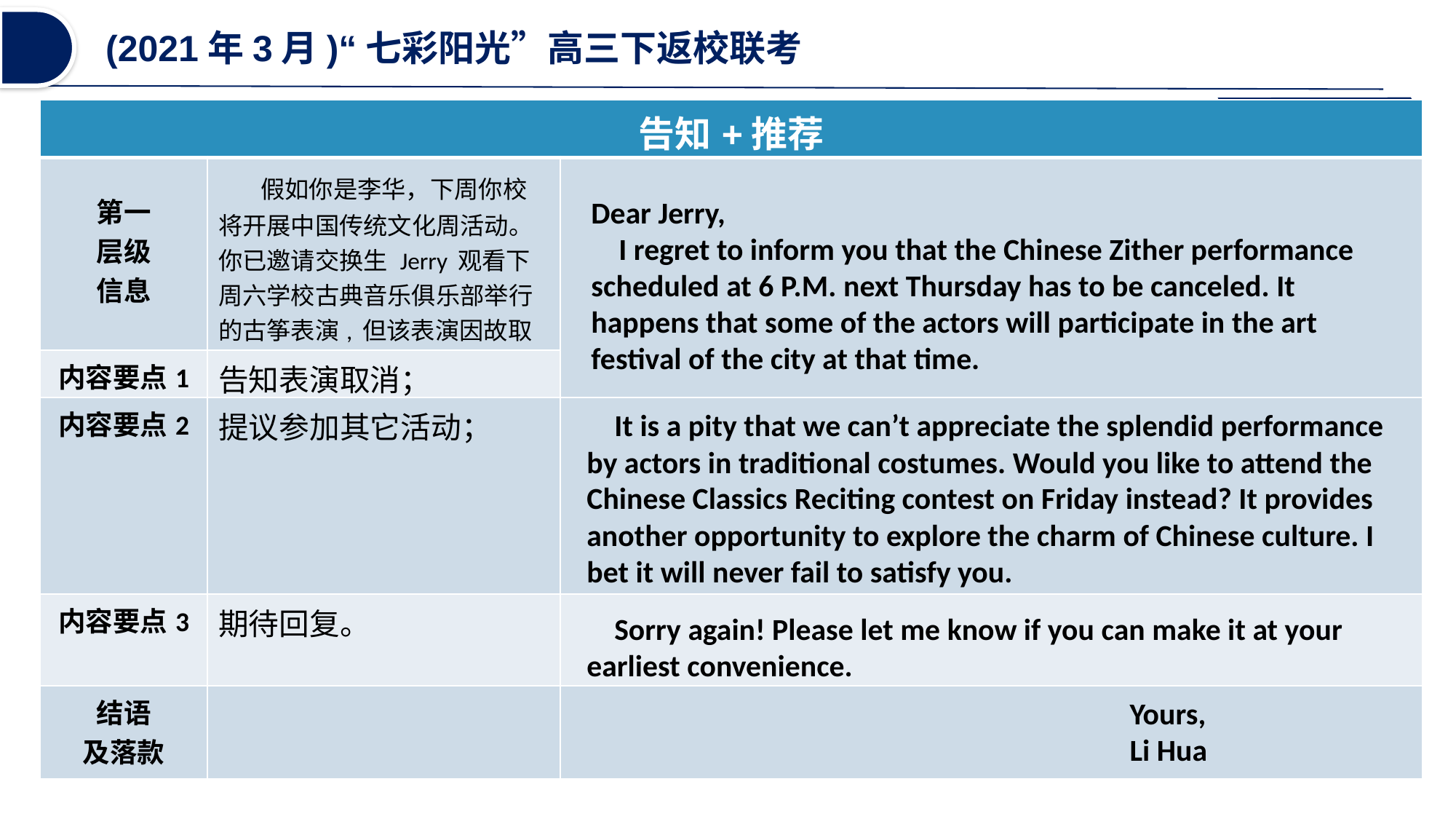

(2021年3月)“七彩阳光”高三下返校联考

| 告知+推荐 |  |  |
| --- | --- | --- |
| 第一 层级 信息 | 假如你是李华，下周你校将开展中国传统文化周活动。你已邀请交换生 Jerry 观看下周六学校古典音乐俱乐部举行的古筝表演, 但该表演因故取消。请你给他写封邮件： |  |
| 内容要点1 | 告知表演取消； |  |
| 内容要点2 | 提议参加其它活动； |  |
| 内容要点3 | 期待回复。 |  |
| 结语 及落款 |  |  |
Dear Jerry,
    I regret to inform you that the Chinese Zither performance scheduled at 6 P.M. next Thursday has to be canceled. It happens that some of the actors will participate in the art festival of the city at that time.
    It is a pity that we can’t appreciate the splendid performance by actors in traditional costumes. Would you like to attend the Chinese Classics Reciting contest on Friday instead? It provides another opportunity to explore the charm of Chinese culture. I bet it will never fail to satisfy you.
    Sorry again! Please let me know if you can make it at your earliest convenience.
Yours,
Li Hua